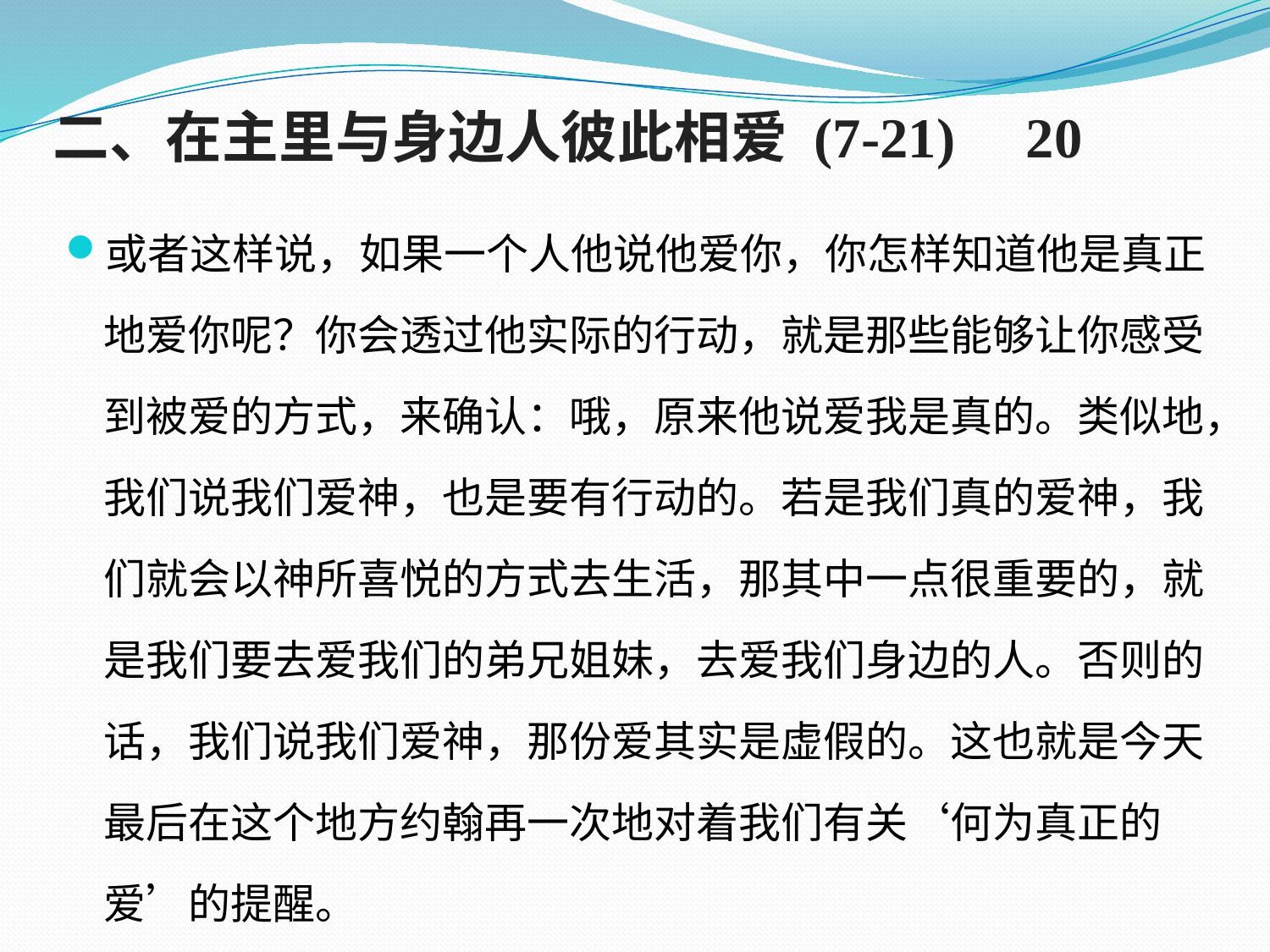

# 二、在主里与身边人彼此相爱 (7-21)     20
或者这样说，如果一个人他说他爱你，你怎样知道他是真正地爱你呢？你会透过他实际的行动，就是那些能够让你感受到被爱的方式，来确认：哦，原来他说爱我是真的。类似地，我们说我们爱神，也是要有行动的。若是我们真的爱神，我们就会以神所喜悦的方式去生活，那其中一点很重要的，就是我们要去爱我们的弟兄姐妹，去爱我们身边的人。否则的话，我们说我们爱神，那份爱其实是虚假的。这也就是今天最后在这个地方约翰再一次地对着我们有关‘何为真正的爱’的提醒。